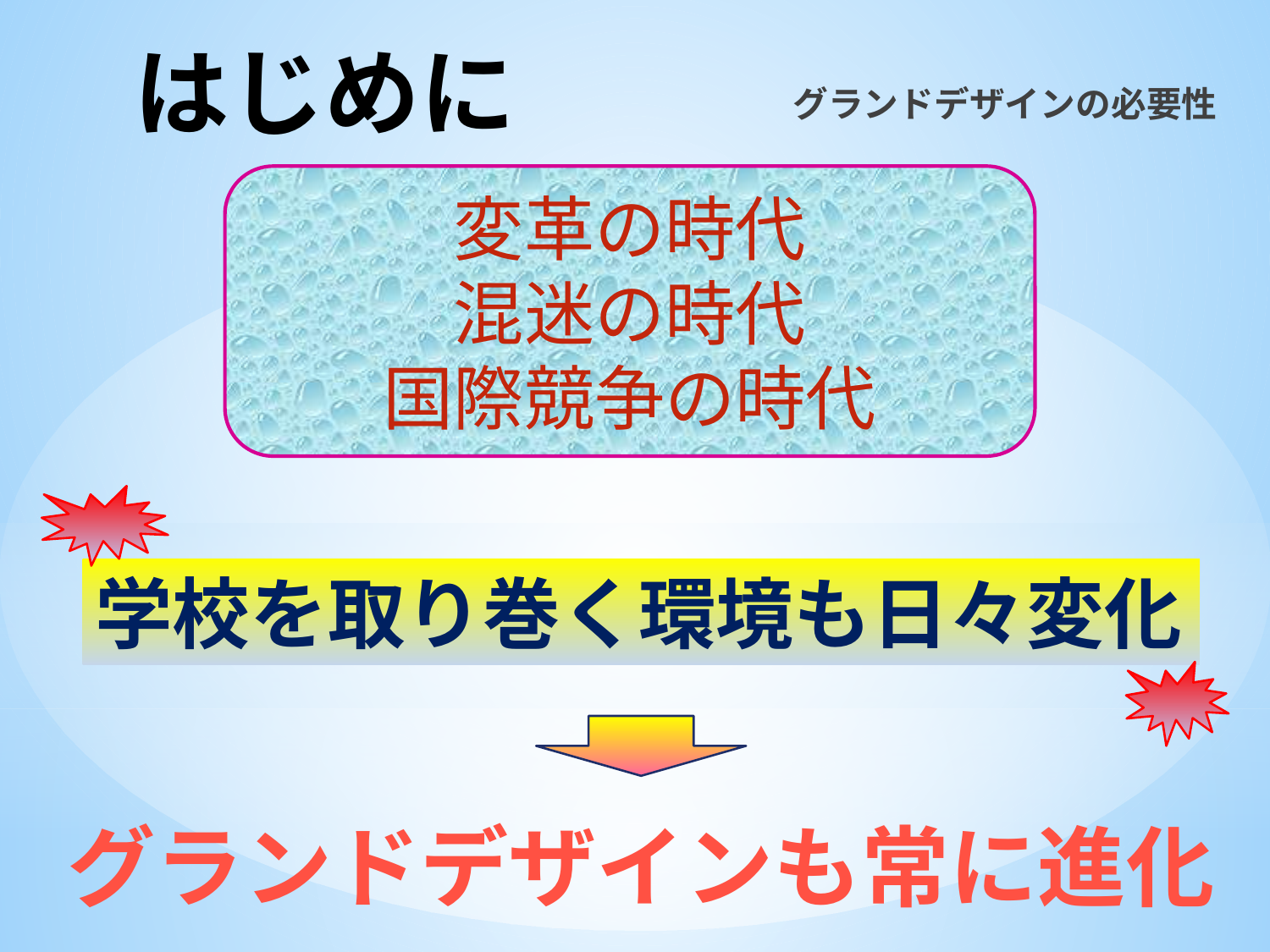

# はじめに
グランドデザインの必要性
変革の時代
混迷の時代
国際競争の時代

学校を取り巻く環境も日々変化

グランドデザインも常に進化